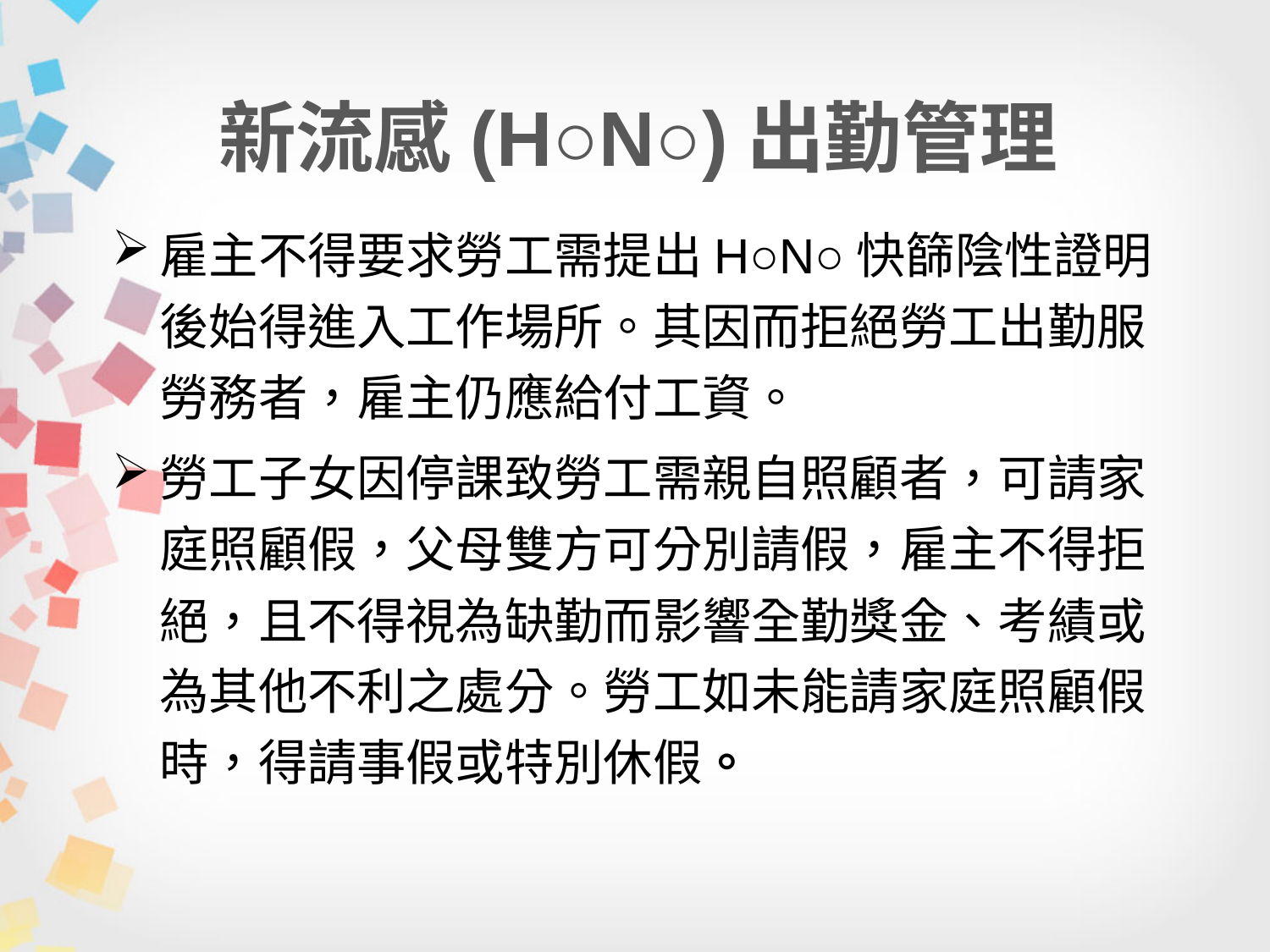

# 新流感(H○N○)出勤管理
雇主不得要求勞工需提出H○N○快篩陰性證明後始得進入工作場所。其因而拒絕勞工出勤服勞務者，雇主仍應給付工資。
勞工子女因停課致勞工需親自照顧者，可請家庭照顧假，父母雙方可分別請假，雇主不得拒絕，且不得視為缺勤而影響全勤獎金、考績或為其他不利之處分。勞工如未能請家庭照顧假時，得請事假或特別休假。